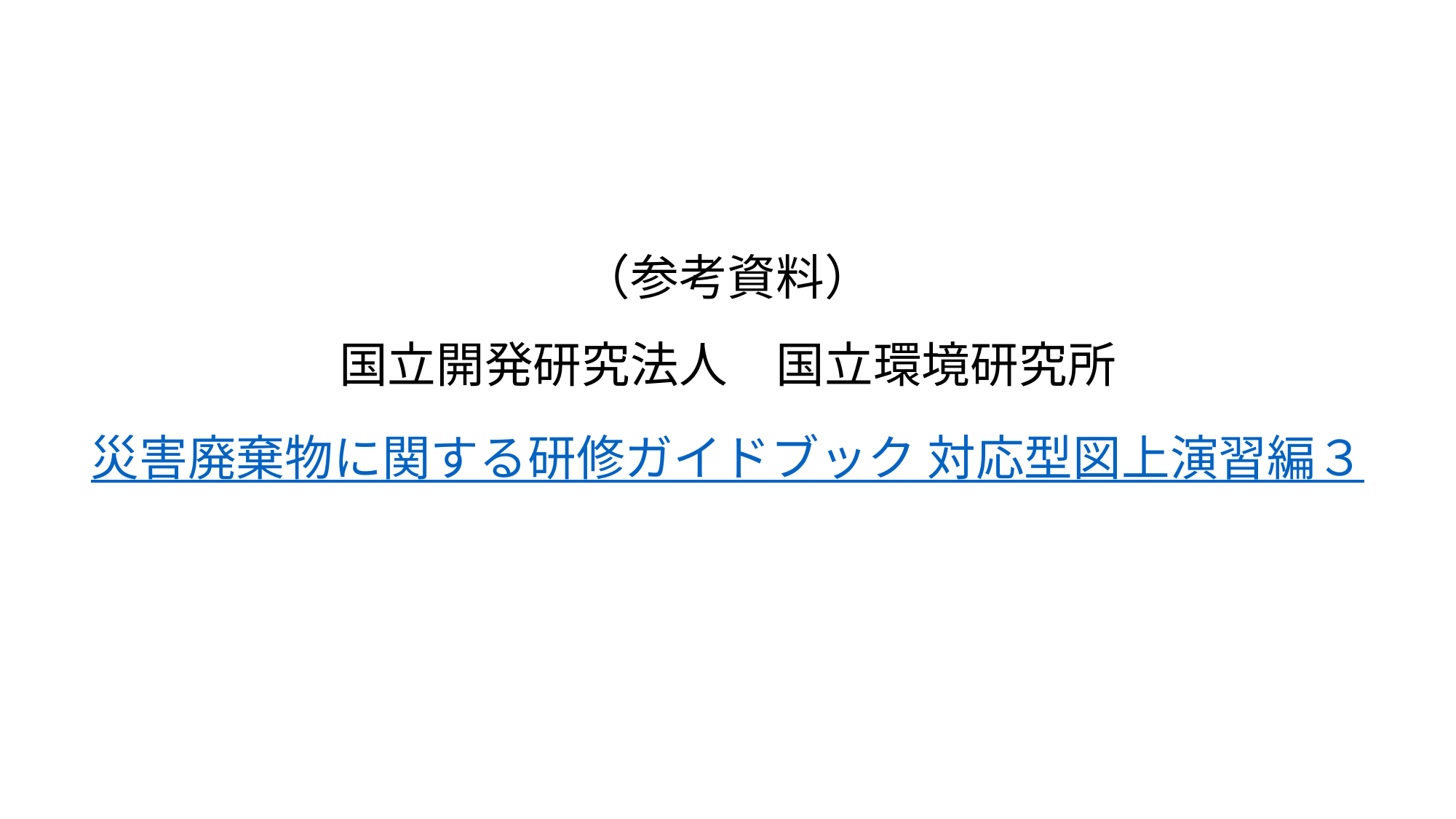

（参考資料）
国立開発研究法人　国立環境研究所
災害廃棄物に関する研修ガイドブック 対応型図上演習編３